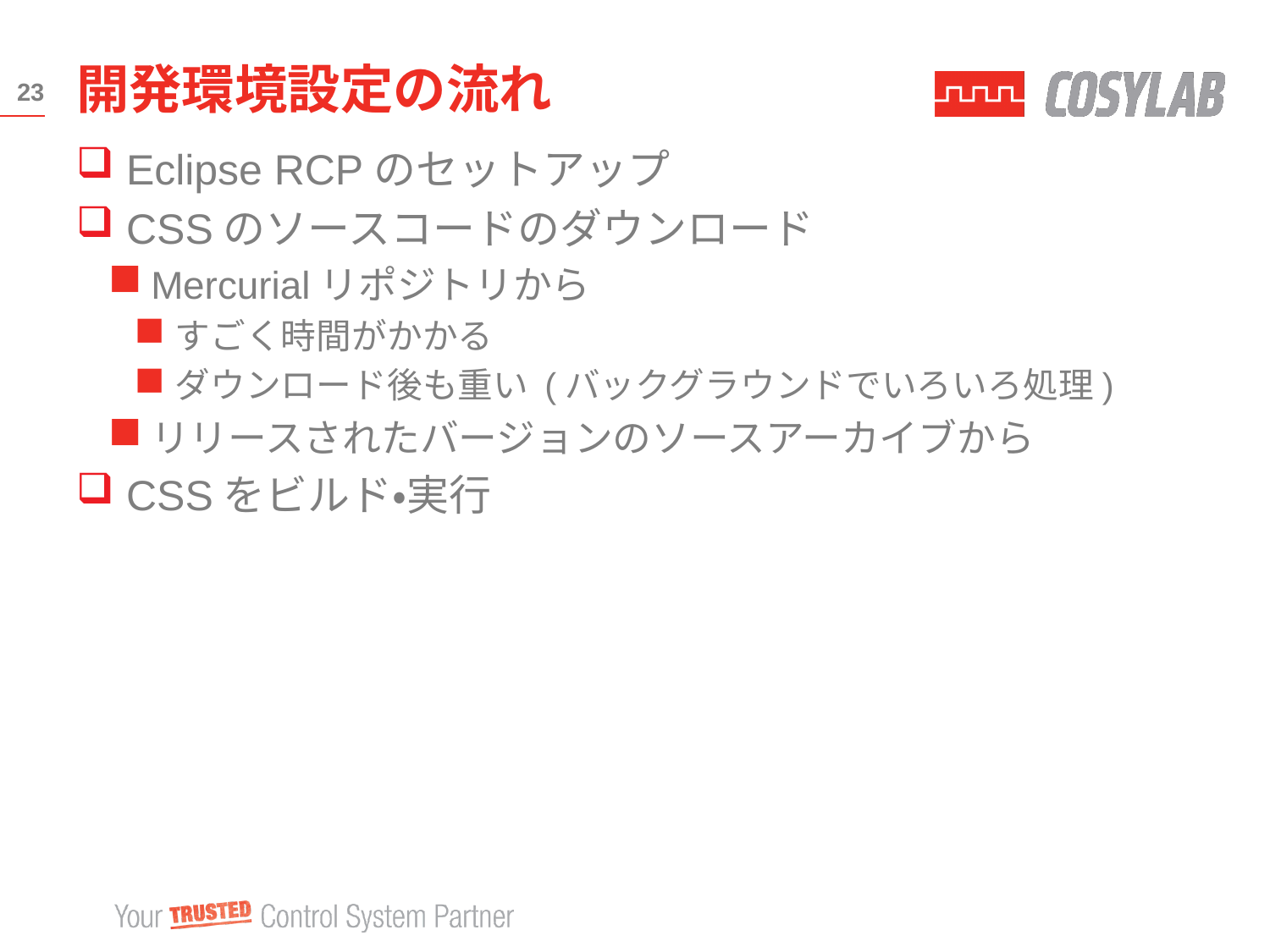

# 開発環境設定の流れ
23
Eclipse RCPのセットアップ
CSSのソースコードのダウンロード
Mercurialリポジトリから
すごく時間がかかる
ダウンロード後も重い (バックグラウンドでいろいろ処理)
リリースされたバージョンのソースアーカイブから
CSSをビルド・実行